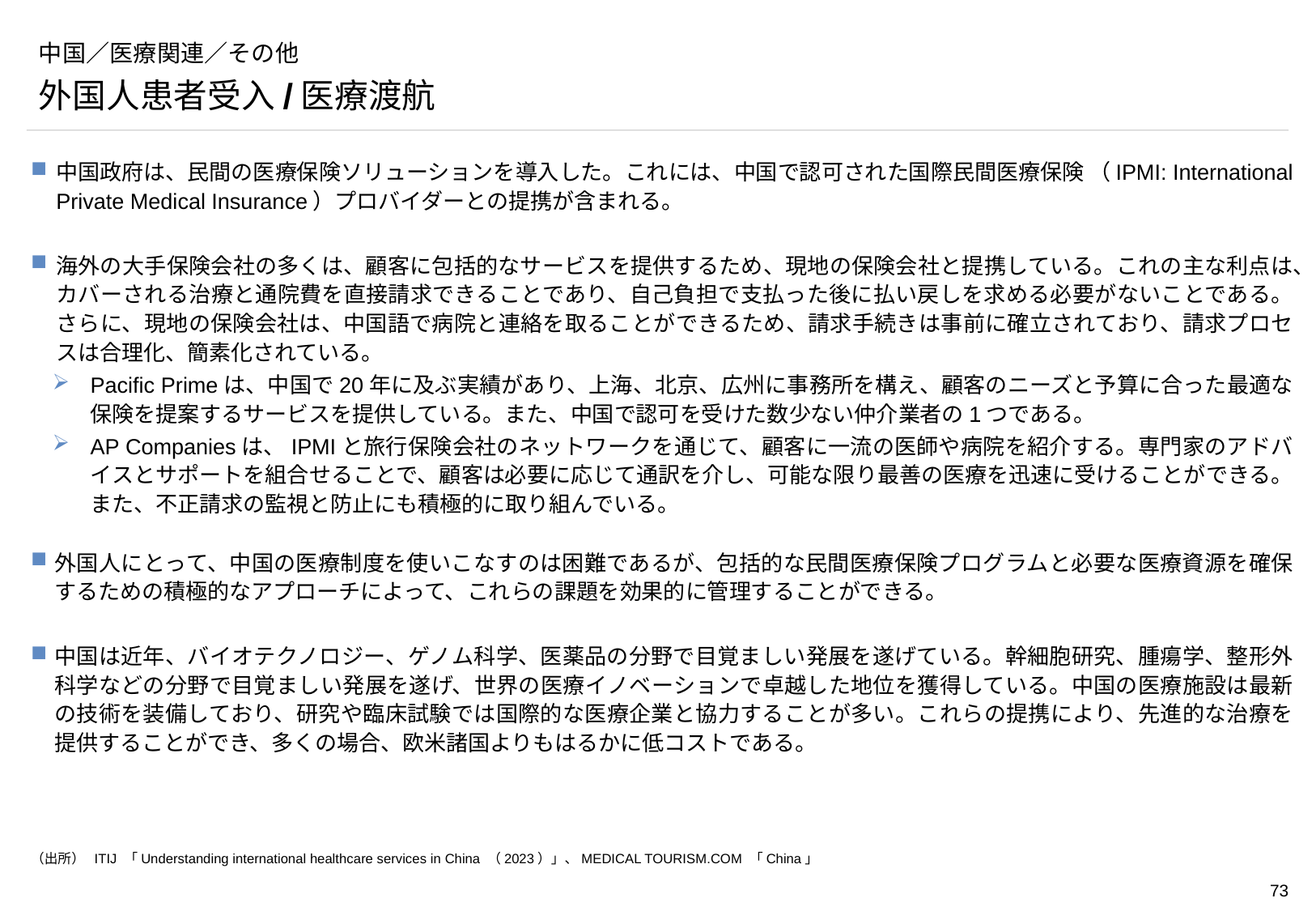

# 中国／医療関連／その他
外国人患者受入/医療渡航
中国政府は、民間の医療保険ソリューションを導入した。これには、中国で認可された国際民間医療保険 （IPMI: International Private Medical Insurance）プロバイダーとの提携が含まれる。

海外の大手保険会社の多くは、顧客に包括的なサービスを提供するため、現地の保険会社と提携している。これの主な利点は、カバーされる治療と通院費を直接請求できることであり、自己負担で支払った後に払い戻しを求める必要がないことである。さらに、現地の保険会社は、中国語で病院と連絡を取ることができるため、請求手続きは事前に確立されており、請求プロセスは合理化、簡素化されている。
Pacific Primeは、中国で20年に及ぶ実績があり、上海、北京、広州に事務所を構え、顧客のニーズと予算に合った最適な保険を提案するサービスを提供している。また、中国で認可を受けた数少ない仲介業者の1つである。
AP Companiesは、IPMIと旅行保険会社のネットワークを通じて、顧客に一流の医師や病院を紹介する。専門家のアドバイスとサポートを組合せることで、顧客は必要に応じて通訳を介し、可能な限り最善の医療を迅速に受けることができる。また、不正請求の監視と防止にも積極的に取り組んでいる。

外国人にとって、中国の医療制度を使いこなすのは困難であるが、包括的な民間医療保険プログラムと必要な医療資源を確保するための積極的なアプローチによって、これらの課題を効果的に管理することができる。

中国は近年、バイオテクノロジー、ゲノム科学、医薬品の分野で目覚ましい発展を遂げている。幹細胞研究、腫瘍学、整形外科学などの分野で目覚ましい発展を遂げ、世界の医療イノベーションで卓越した地位を獲得している。中国の医療施設は最新の技術を装備しており、研究や臨床試験では国際的な医療企業と協力することが多い。これらの提携により、先進的な治療を提供することができ、多くの場合、欧米諸国よりもはるかに低コストである。

（出所）  ITIJ 「Understanding international healthcare services in China （2023）」、MEDICAL TOURISM.COM 「China」